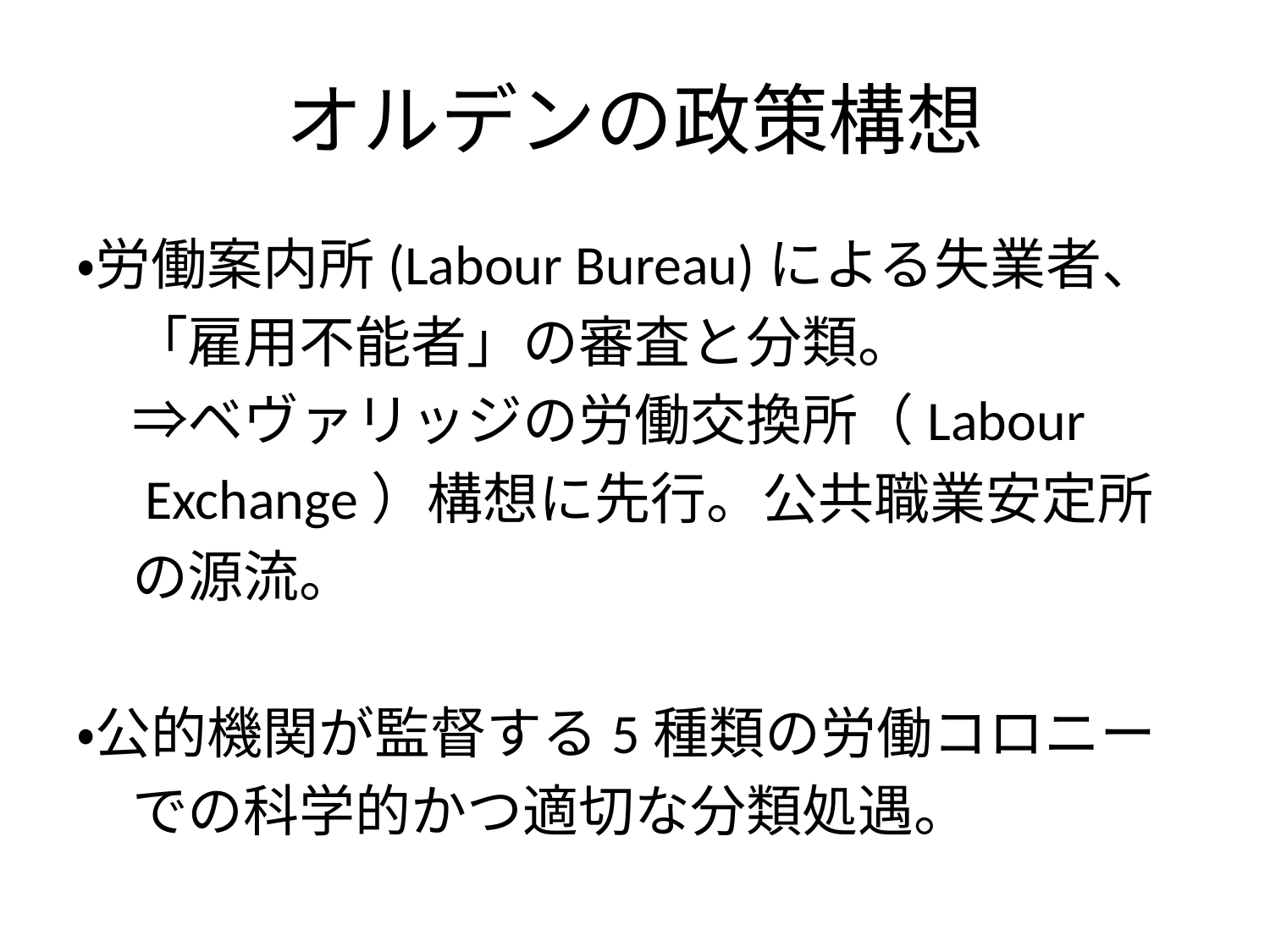

# オルデンの政策構想
・労働案内所(Labour Bureau)による失業者、
　「雇用不能者」の審査と分類。
　⇒ベヴァリッジの労働交換所（Labour
　Exchange）構想に先行。公共職業安定所
　の源流。

・公的機関が監督する5種類の労働コロニー
　での科学的かつ適切な分類処遇。